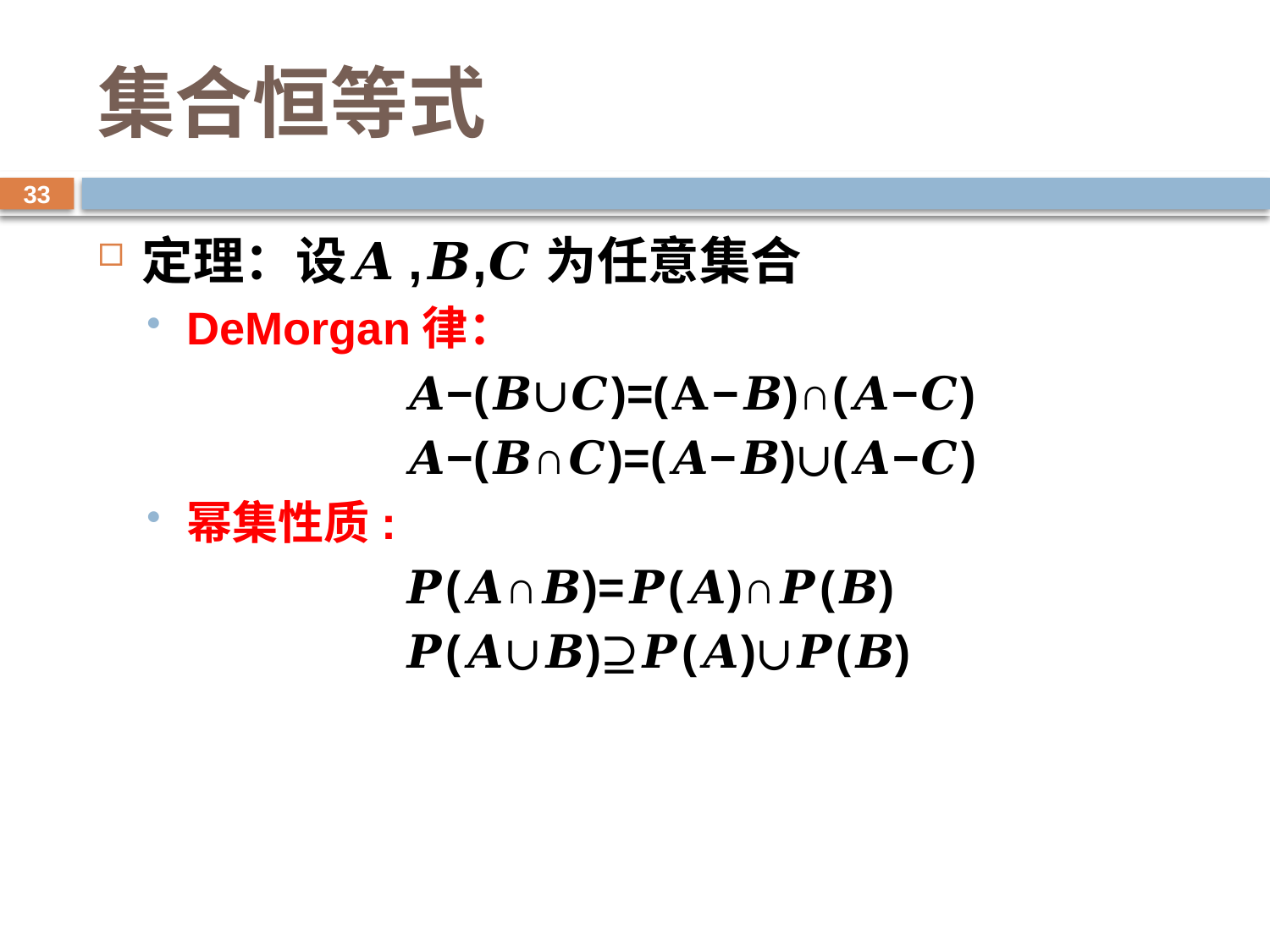

# 集合恒等式
33
定理：设𝑨,𝑩,𝑪为任意集合
DeMorgan律：
		𝑨−(𝑩∪𝑪)=(𝐀−𝑩)∩(𝑨−𝑪)
		𝑨−(𝑩∩𝑪)=(𝑨−𝑩)∪(𝑨−𝑪)
幂集性质:
		𝑷(𝑨∩𝑩)=𝑷(𝑨)∩𝑷(𝑩)
		𝑷(𝑨∪𝑩)⊇𝑷(𝑨)∪𝑷(𝑩)